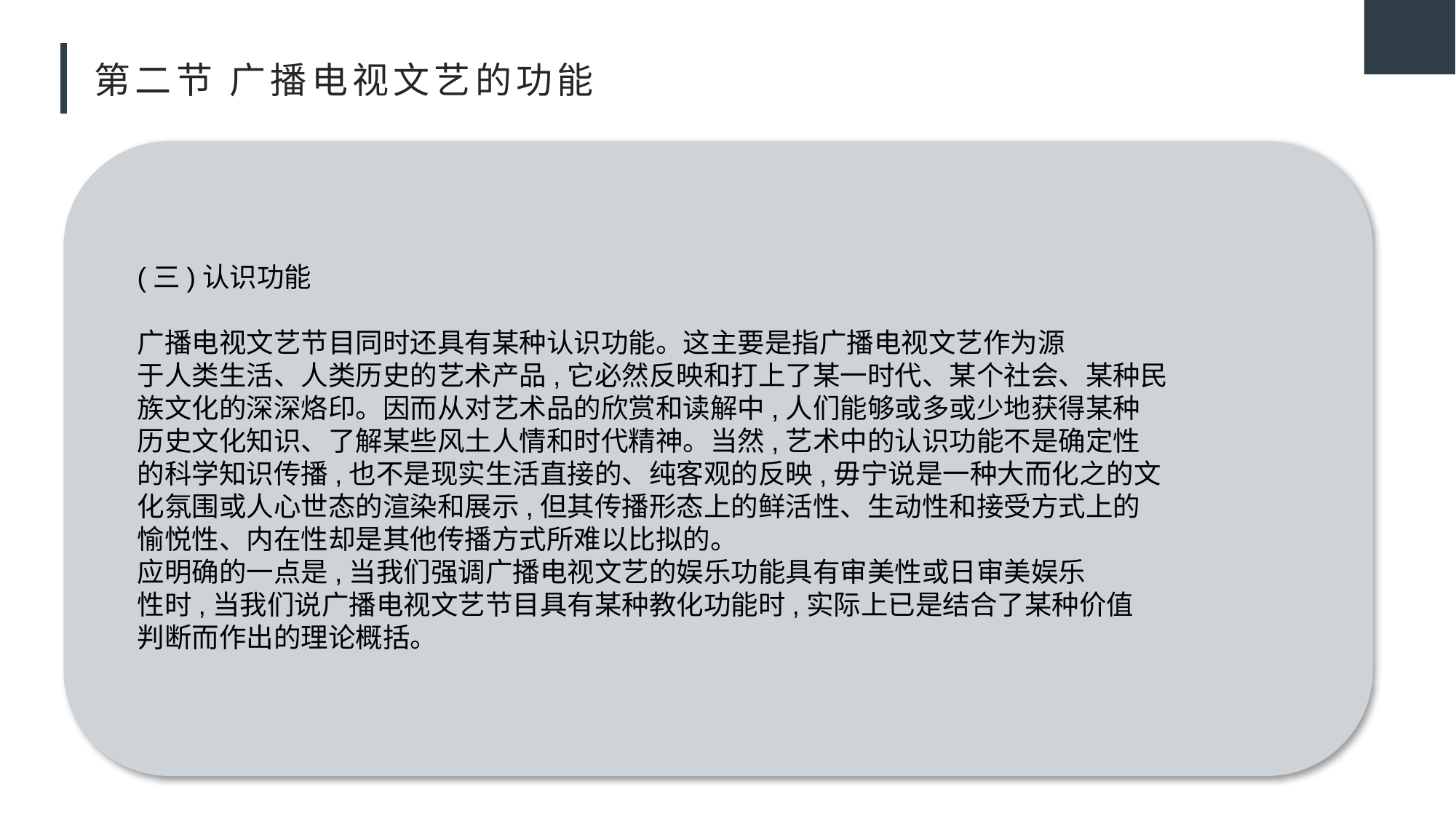

# 第二节 广播电视文艺的功能

(三)认识功能

广播电视文艺节目同时还具有某种认识功能。这主要是指广播电视文艺作为源
于人类生活、人类历史的艺术产品,它必然反映和打上了某一时代、某个社会、某种民
族文化的深深烙印。因而从对艺术品的欣赏和读解中,人们能够或多或少地获得某种
历史文化知识、了解某些风土人情和时代精神。当然,艺术中的认识功能不是确定性
的科学知识传播,也不是现实生活直接的、纯客观的反映,毋宁说是一种大而化之的文
化氛围或人心世态的渲染和展示,但其传播形态上的鲜活性、生动性和接受方式上的
愉悦性、内在性却是其他传播方式所难以比拟的。
应明确的一点是,当我们强调广播电视文艺的娱乐功能具有审美性或日审美娱乐
性时,当我们说广播电视文艺节目具有某种教化功能时,实际上已是结合了某种价值
判断而作出的理论概括。